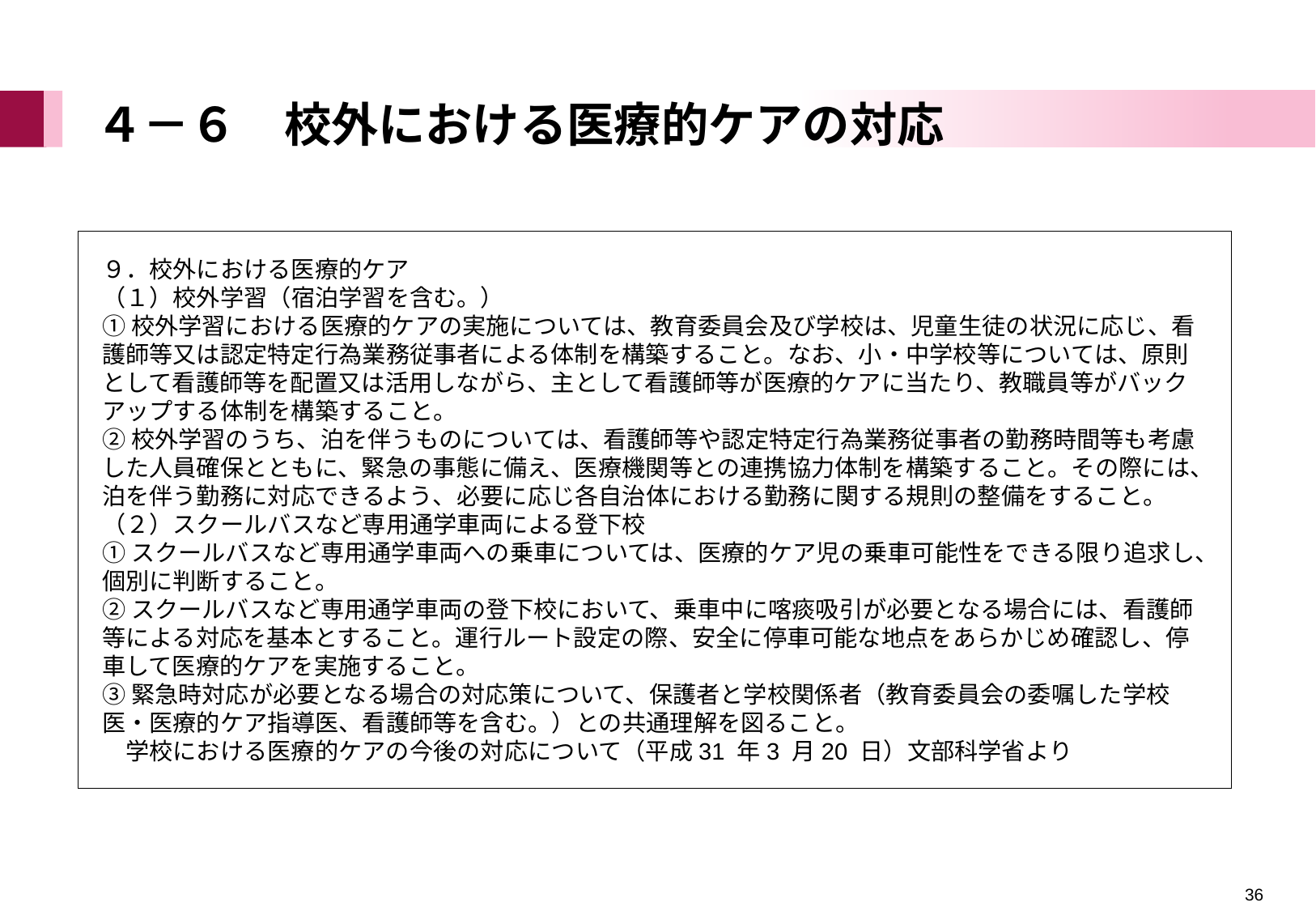

# ４－６　校外における医療的ケアの対応
９．校外における医療的ケア
（１）校外学習（宿泊学習を含む。）
①校外学習における医療的ケアの実施については、教育委員会及び学校は、児童生徒の状況に応じ、看護師等又は認定特定行為業務従事者による体制を構築すること。なお、小・中学校等については、原則として看護師等を配置又は活用しながら、主として看護師等が医療的ケアに当たり、教職員等がバックアップする体制を構築すること。
②校外学習のうち、泊を伴うものについては、看護師等や認定特定行為業務従事者の勤務時間等も考慮した人員確保とともに、緊急の事態に備え、医療機関等との連携協力体制を構築すること。その際には、泊を伴う勤務に対応できるよう、必要に応じ各自治体における勤務に関する規則の整備をすること。
（２）スクールバスなど専用通学車両による登下校
①スクールバスなど専用通学車両への乗車については、医療的ケア児の乗車可能性をできる限り追求し、個別に判断すること。
②スクールバスなど専用通学車両の登下校において、乗車中に喀痰吸引が必要となる場合には、看護師等による対応を基本とすること。運行ルート設定の際、安全に停車可能な地点をあらかじめ確認し、停車して医療的ケアを実施すること。
③緊急時対応が必要となる場合の対応策について、保護者と学校関係者（教育委員会の委嘱した学校医・医療的ケア指導医、看護師等を含む。）との共通理解を図ること。
　学校における医療的ケアの今後の対応について（平成31 年3 月20 日）文部科学省より
36